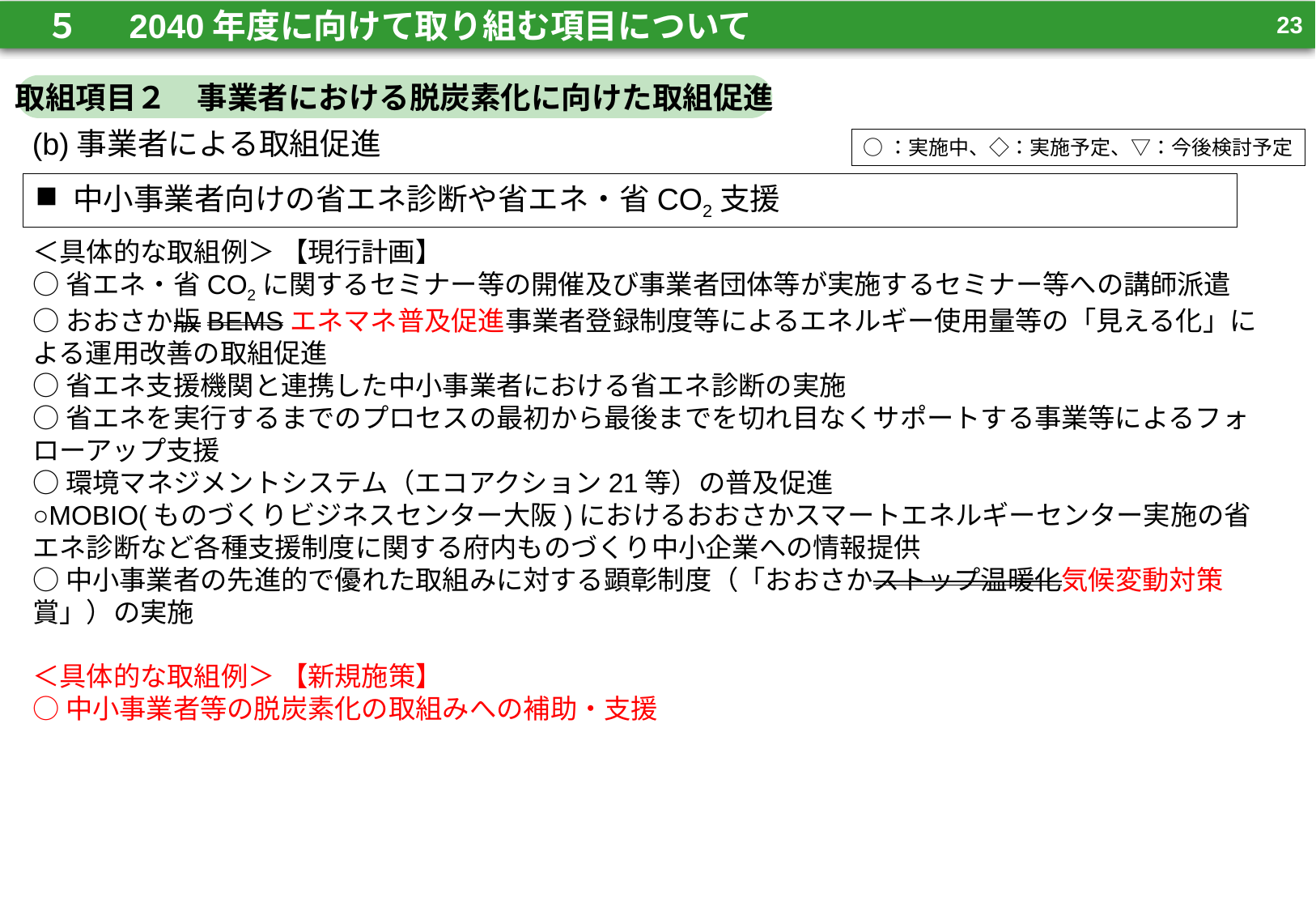

23
　５　 2040年度に向けて取り組む項目について
23
取組項目２　事業者における脱炭素化に向けた取組促進
(b)事業者による取組促進
○：実施中、◇：実施予定、▽：今後検討予定
中小事業者向けの省エネ診断や省エネ・省CO2支援
＜具体的な取組例＞ 【現行計画】
○省エネ・省CO2に関するセミナー等の開催及び事業者団体等が実施するセミナー等への講師派遣
○おおさか版BEMSエネマネ普及促進事業者登録制度等によるエネルギー使用量等の「見える化」による運用改善の取組促進
○省エネ支援機関と連携した中小事業者における省エネ診断の実施
○省エネを実行するまでのプロセスの最初から最後までを切れ目なくサポートする事業等によるフォローアップ支援
○環境マネジメントシステム（エコアクション21等）の普及促進
○MOBIO(ものづくりビジネスセンター大阪)におけるおおさかスマートエネルギーセンター実施の省エネ診断など各種支援制度に関する府内ものづくり中小企業への情報提供
○中小事業者の先進的で優れた取組みに対する顕彰制度（「おおさかストップ温暖化気候変動対策賞」）の実施

＜具体的な取組例＞ 【新規施策】
○中小事業者等の脱炭素化の取組みへの補助・支援